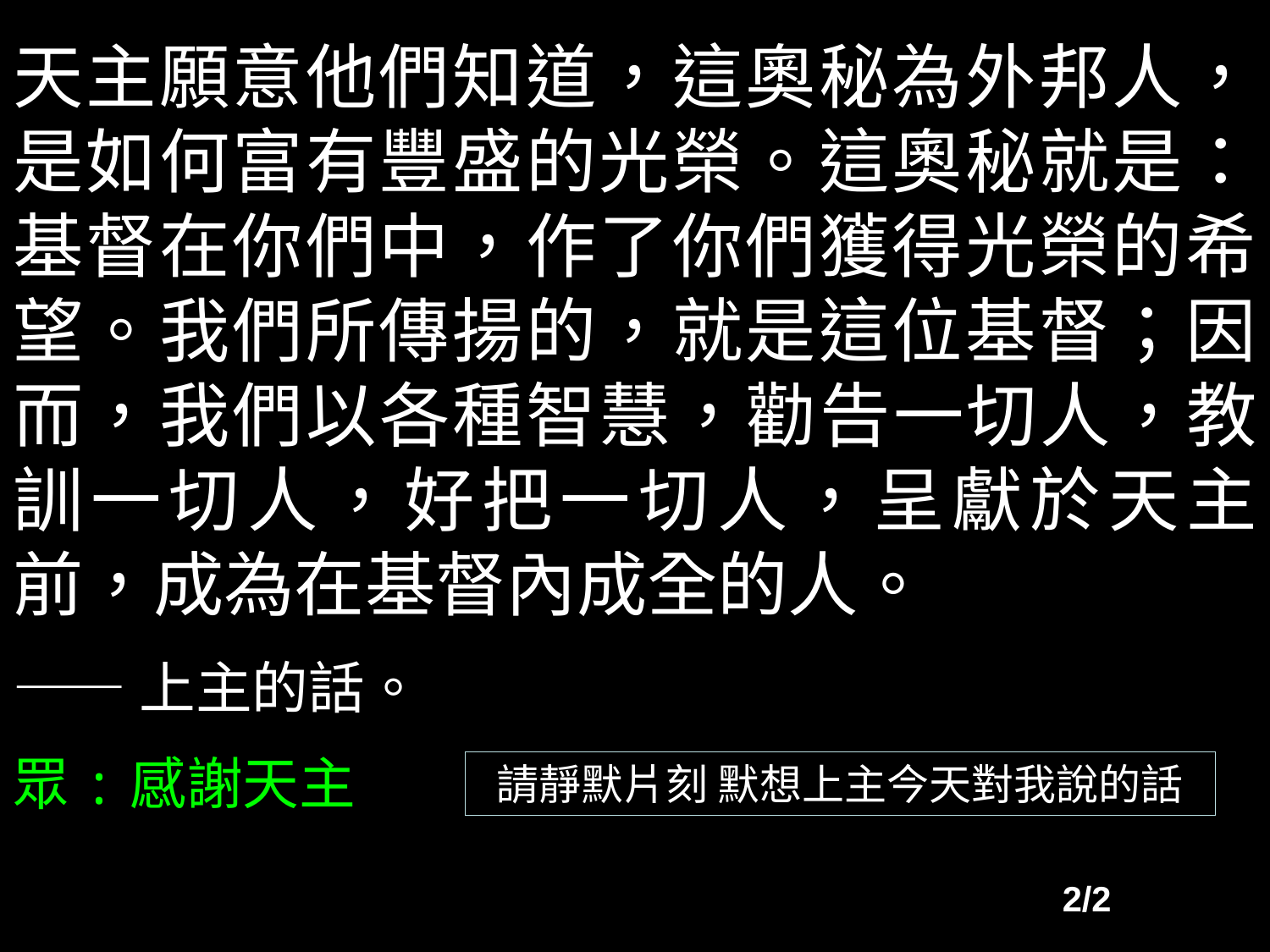

天主願意他們知道，這奧秘為外邦人，是如何富有豐盛的光榮。這奧秘就是：基督在你們中，作了你們獲得光榮的希望。我們所傳揚的，就是這位基督；因而，我們以各種智慧，勸告一切人，教訓一切人，好把一切人，呈獻於天主前，成為在基督內成全的人。
——上主的話。
眾:感謝天主

請靜默片刻 默想上主今天對我說的話
2/2